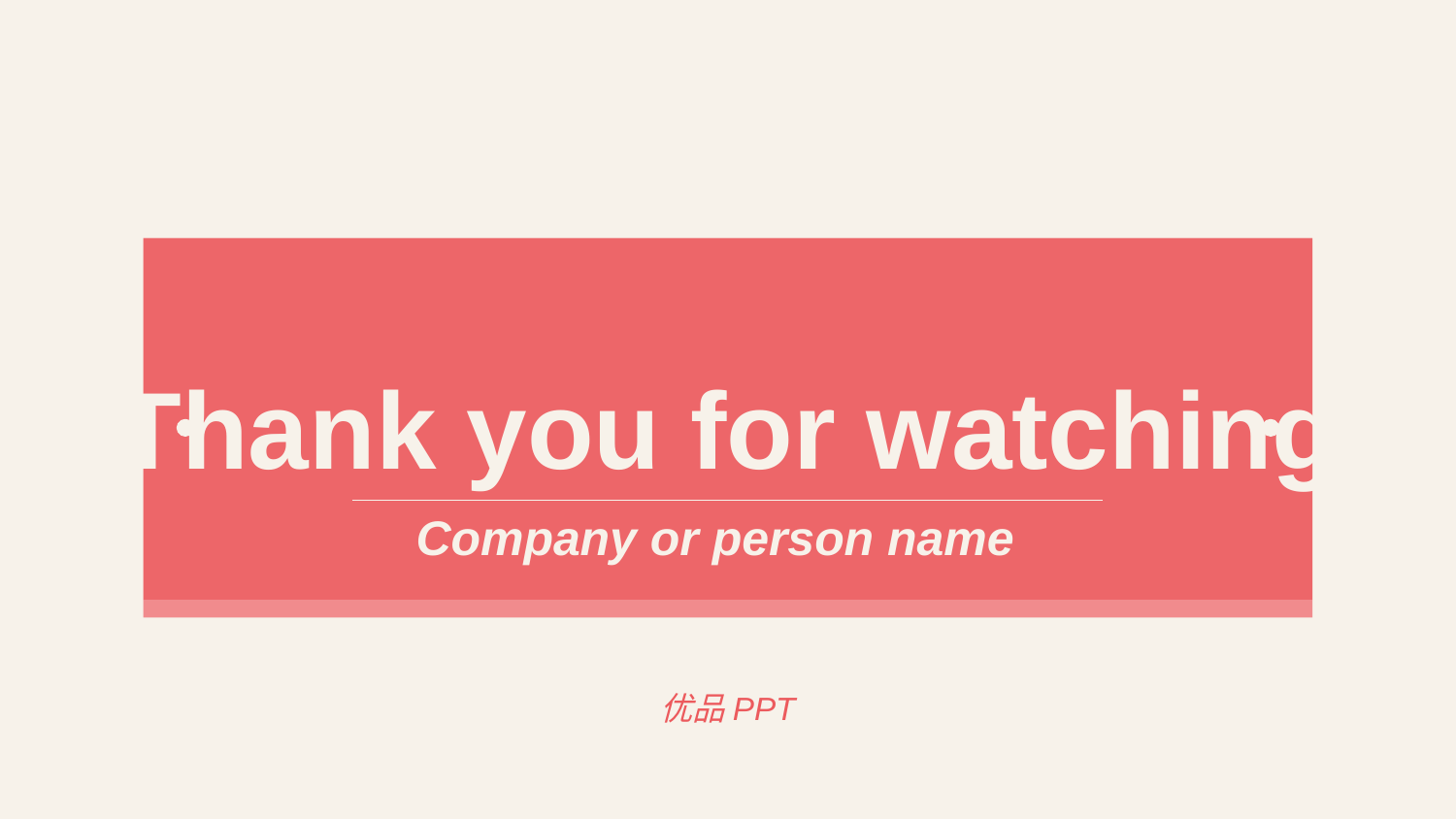

Thank you for watching

Company or person name

优品PPT